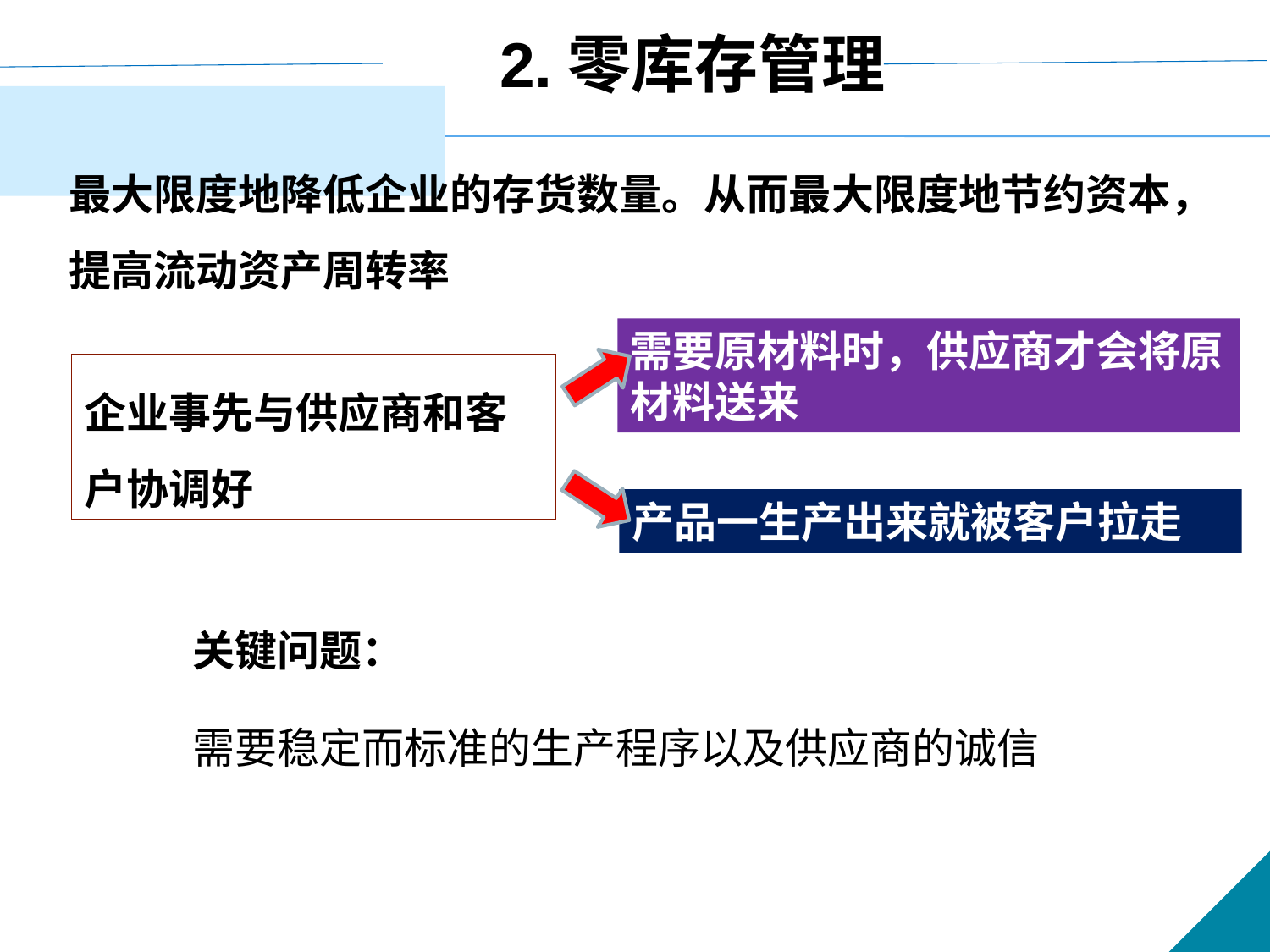

2.零库存管理

最大限度地降低企业的存货数量。从而最大限度地节约资本，提高流动资产周转率

需要原材料时，供应商才会将原材料送来

企业事先与供应商和客户协调好

产品一生产出来就被客户拉走

关键问题：
需要稳定而标准的生产程序以及供应商的诚信
26